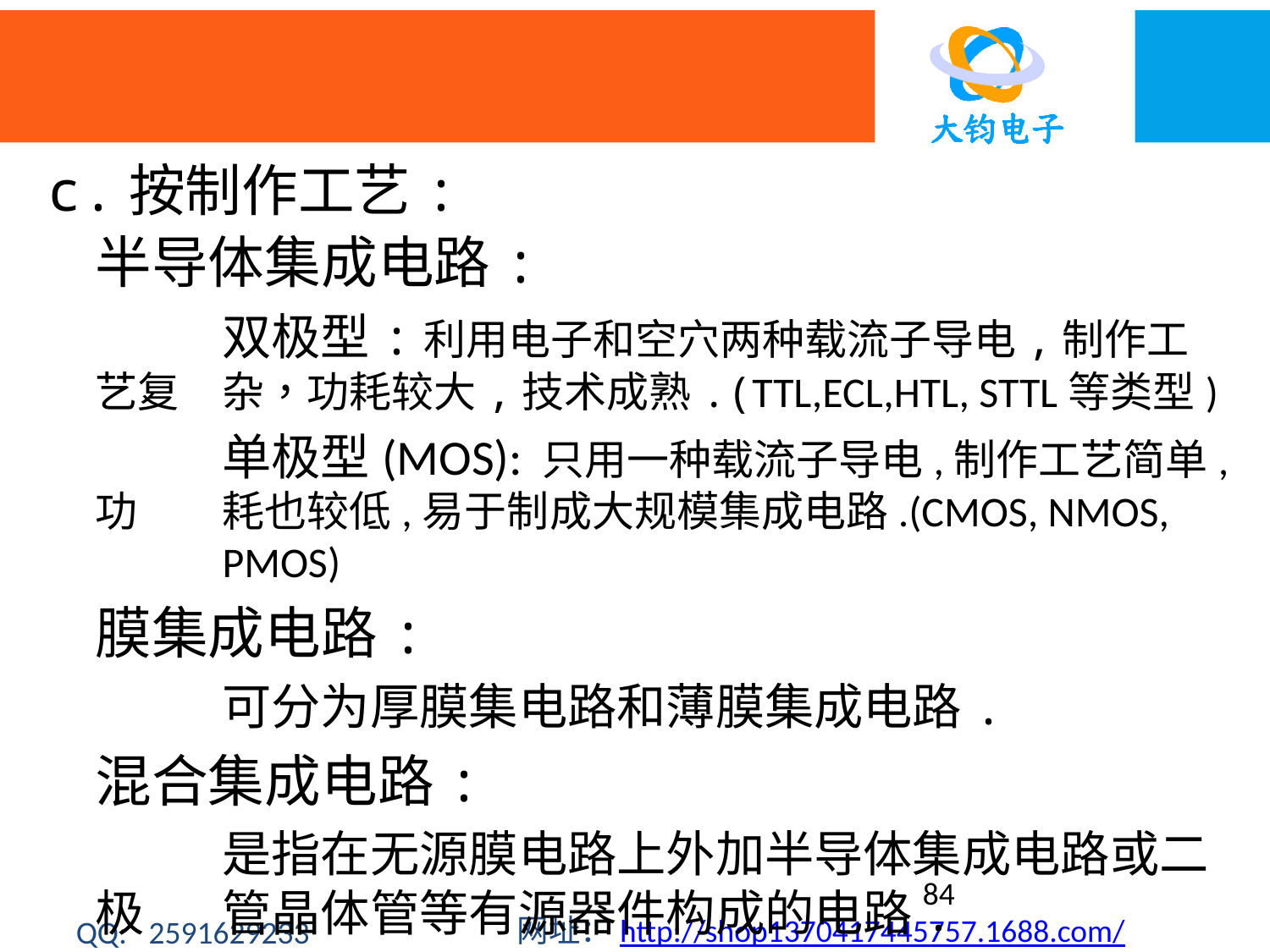

c.按制作工艺:
	半导体集成电路:
		双极型:利用电子和空穴两种载流子导电,制作工艺复	杂，功耗较大,技术成熟.(TTL,ECL,HTL, STTL等类型)
		单极型(MOS): 只用一种载流子导电,制作工艺简单,功	耗也较低,易于制成大规模集成电路.(CMOS, NMOS, 	PMOS)
	膜集成电路:
		可分为厚膜集电路和薄膜集成电路.
	混合集成电路:
		是指在无源膜电路上外加半导体集成电路或二极	管晶体管等有源器件构成的电路.
84